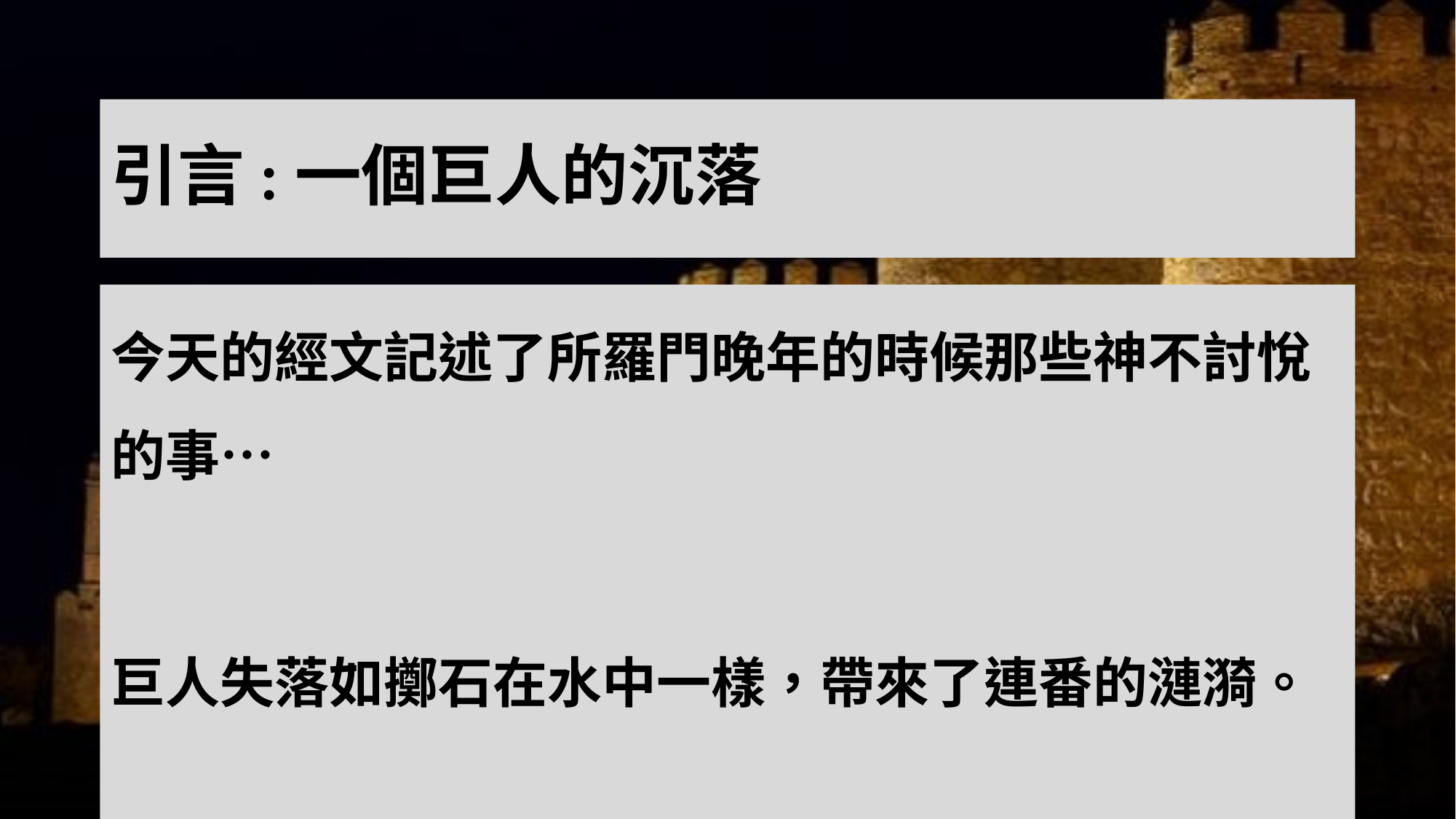

# 引言:一個巨人的沉落
今天的經文記述了所羅門晚年的時候那些神不討悅的事…

巨人失落如擲石在水中一樣，帶來了連番的漣漪。